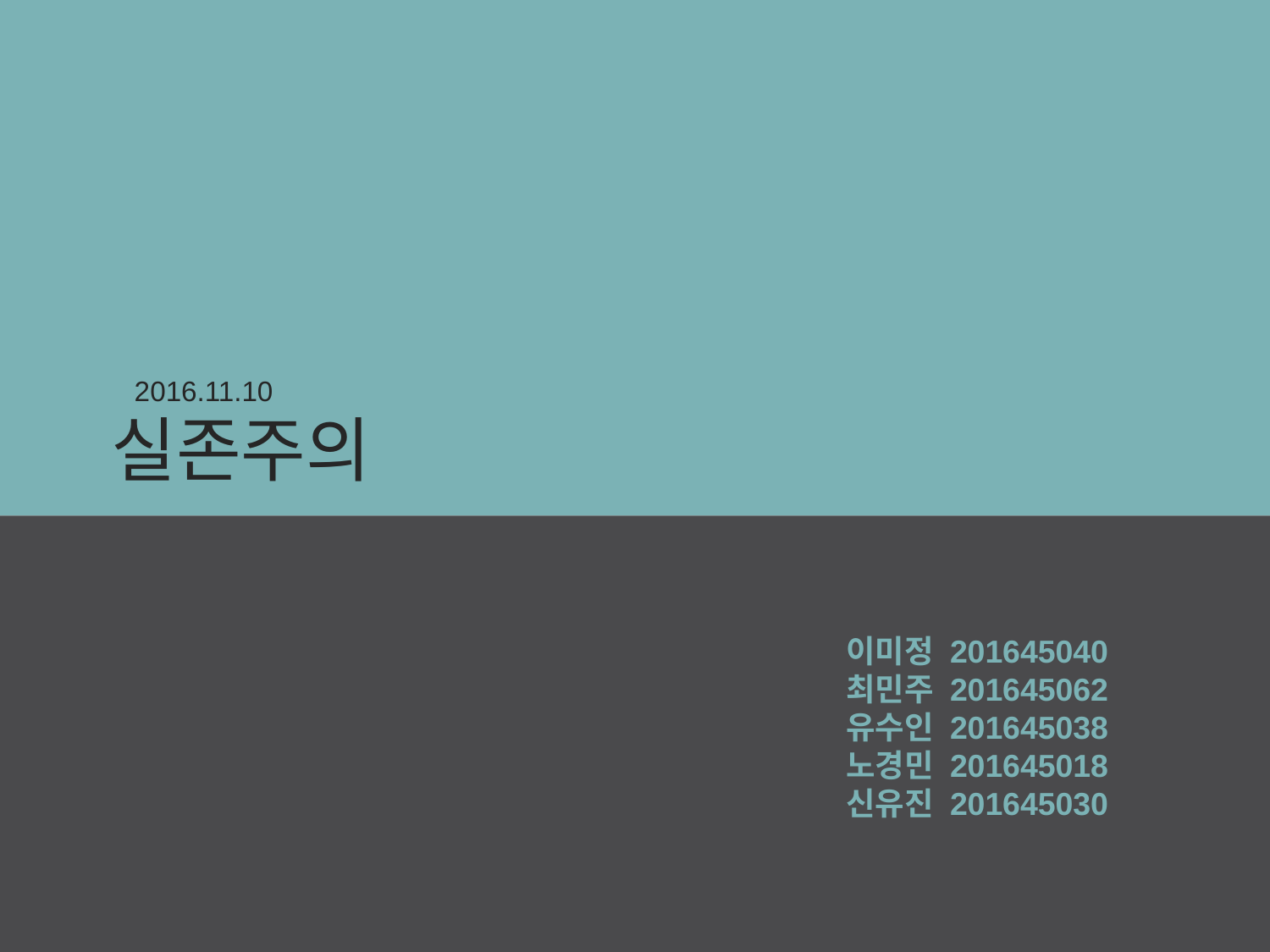

2016.11.10
실존주의

이미정 201645040
최민주 201645062
유수인 201645038
노경민 201645018
신유진 201645030